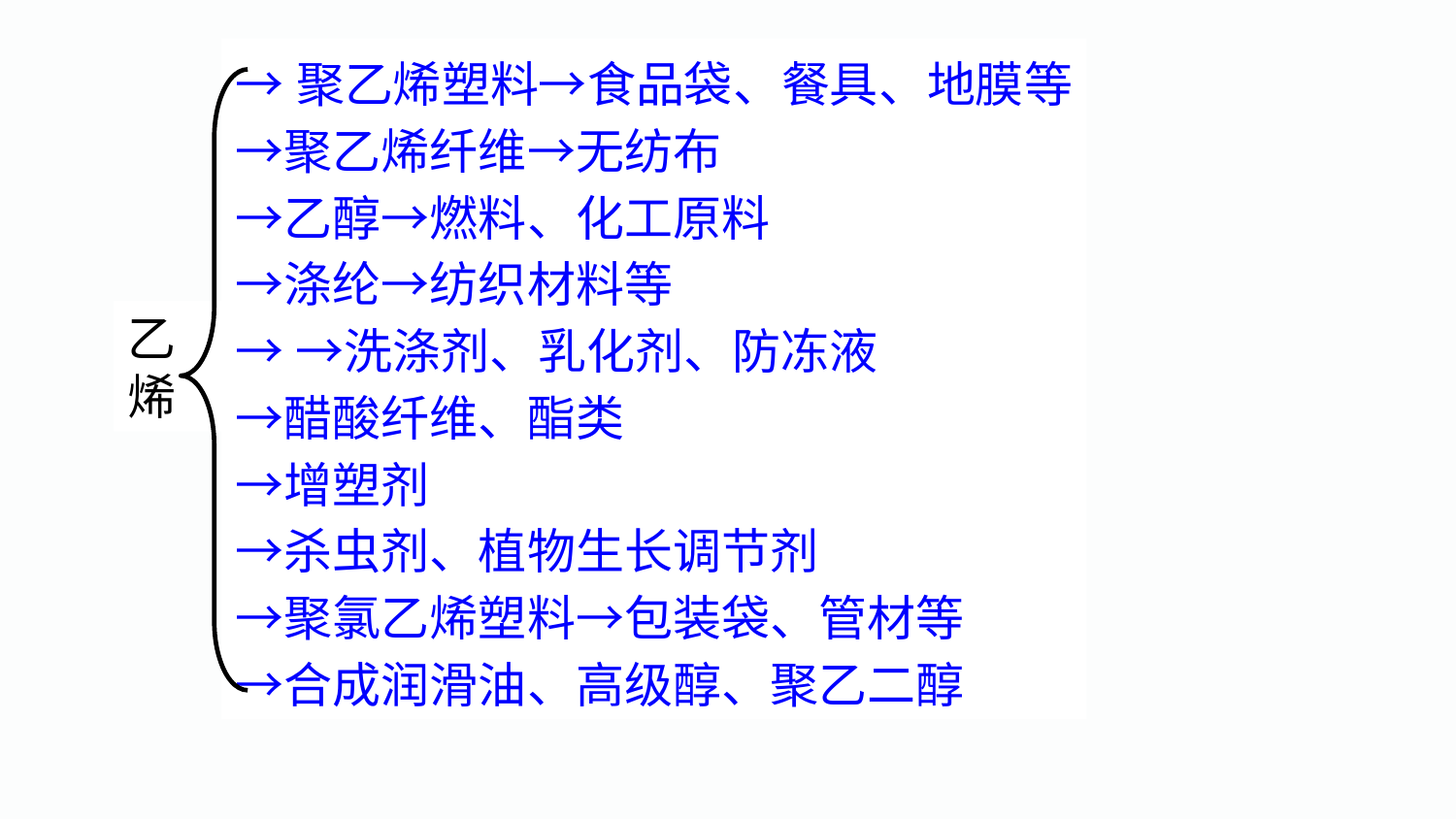

→聚乙烯塑料→食品袋、餐具、地膜等
→聚乙烯纤维→无纺布
→乙醇→燃料、化工原料
→涤纶→纺织材料等
→ →洗涤剂、乳化剂、防冻液
→醋酸纤维、酯类
→增塑剂
→杀虫剂、植物生长调节剂
→聚氯乙烯塑料→包装袋、管材等
→合成润滑油、高级醇、聚乙二醇

乙   烯